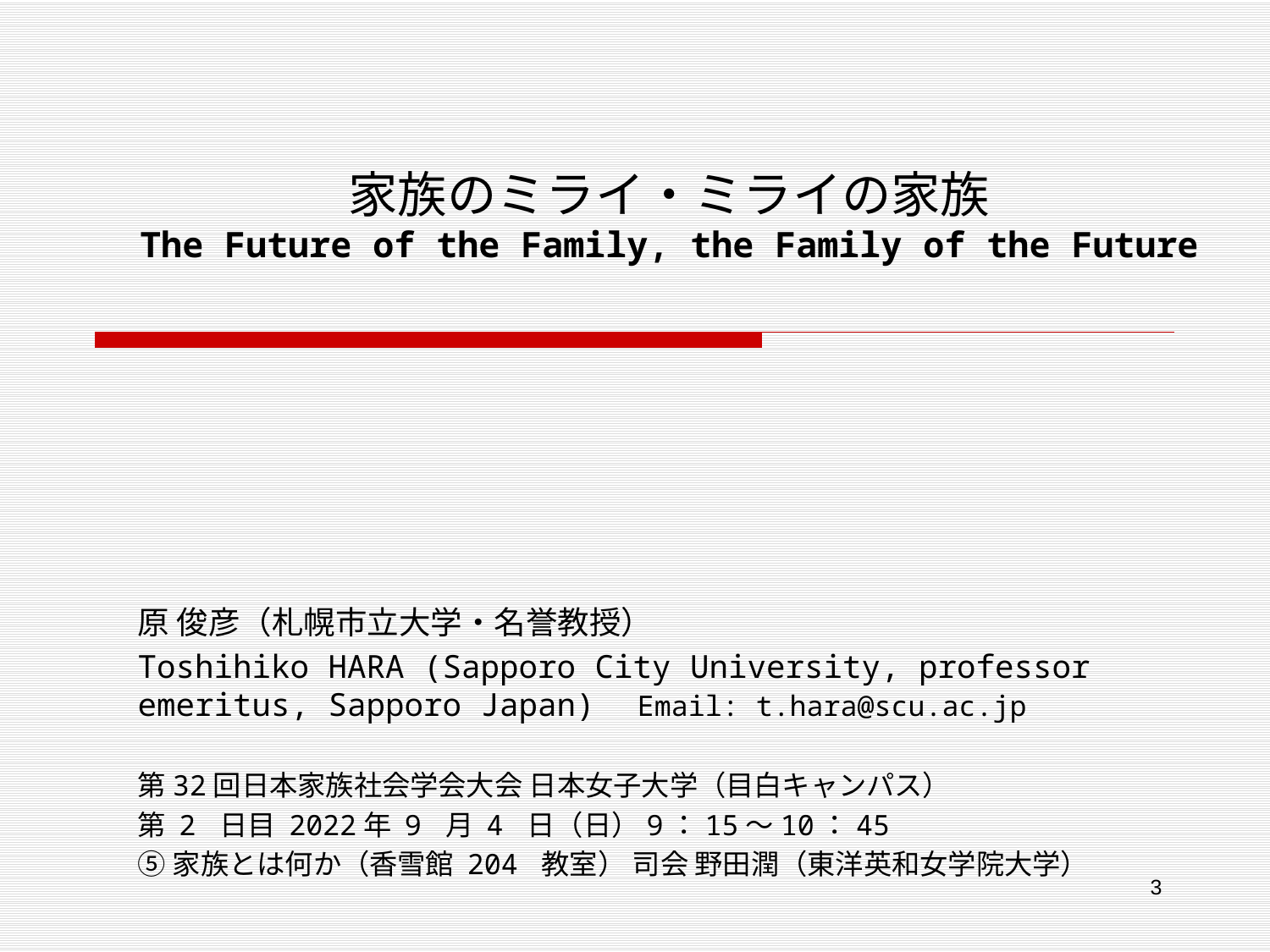

# 家族のミライ・ミライの家族 The Future of the Family, the Family of the Future
原 俊彦（札幌市立大学・名誉教授）
Toshihiko HARA (Sapporo City University, professor emeritus, Sapporo Japan)　Email: t.hara@scu.ac.jp

第32回日本家族社会学会大会 日本女子大学（目白キャンパス）
第 2 日目 2022年 9 月 4 日（日）9：15～10：45
⑤家族とは何か（香雪館 204 教室） 司会 野田潤（東洋英和女学院大学）
3